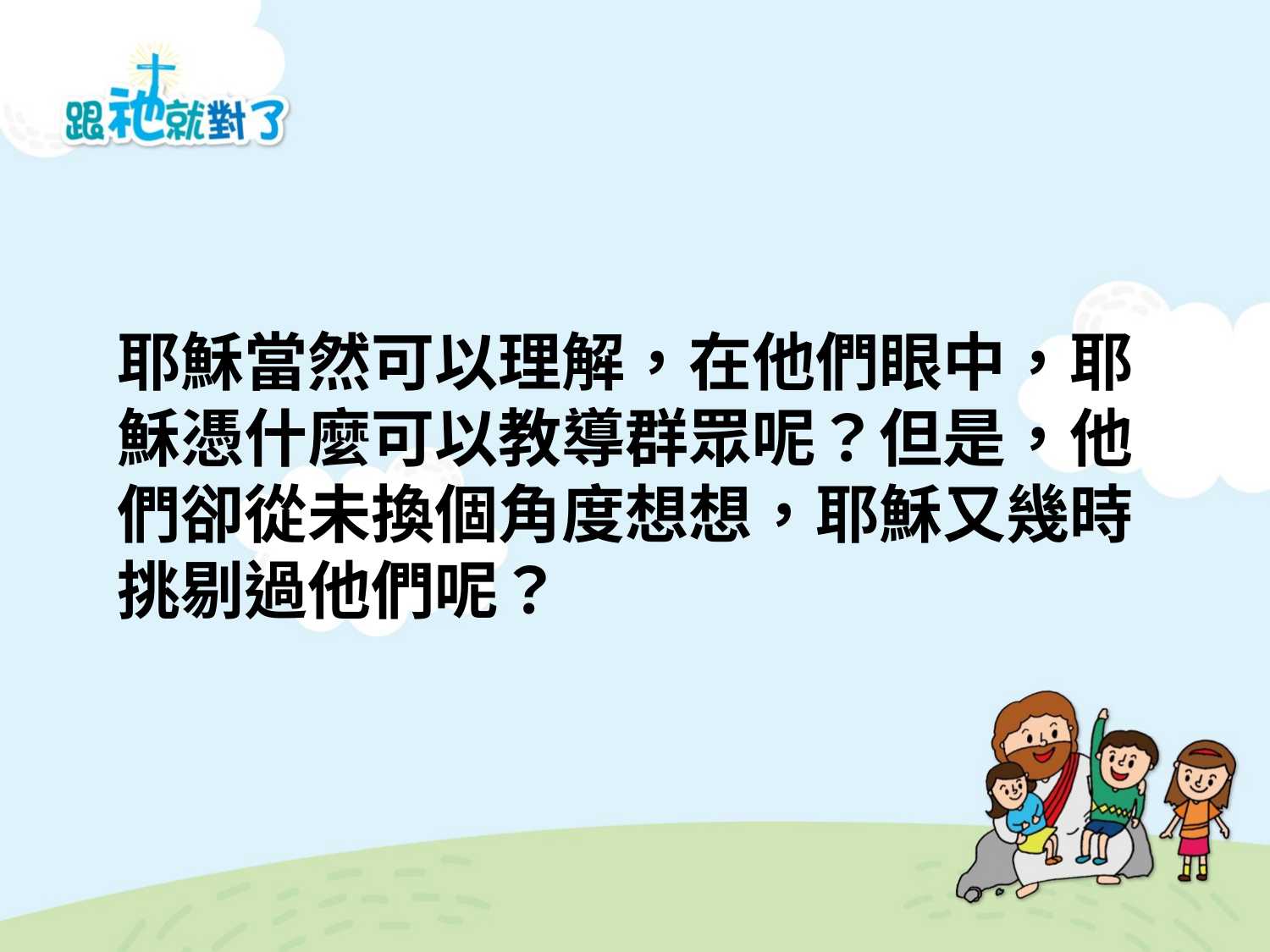

耶穌當然可以理解，在他們眼中，耶穌憑什麼可以教導群眾呢？但是，他們卻從未換個角度想想，耶穌又幾時挑剔過他們呢？